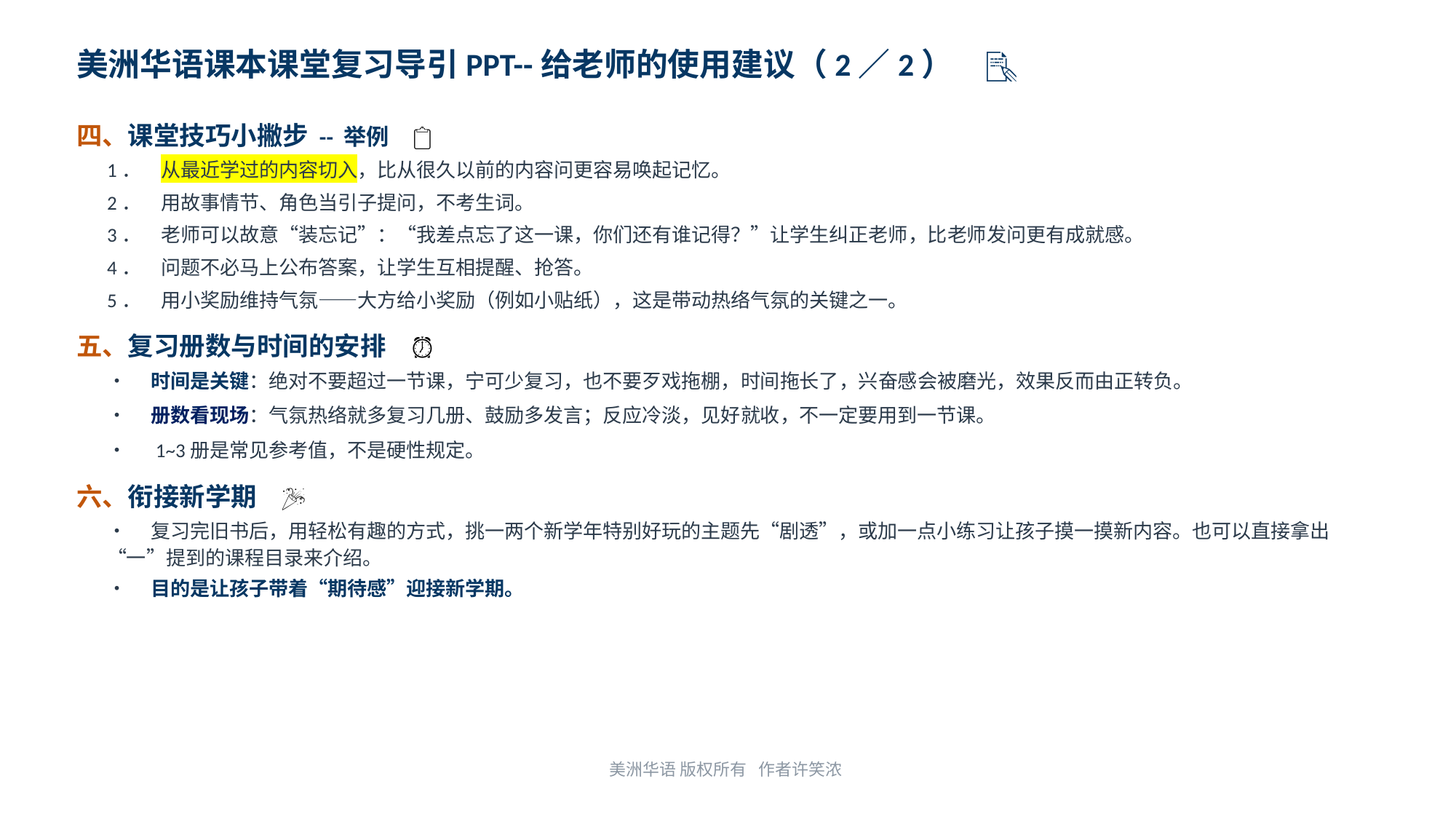

美洲华语课本课堂复习导引PPT--给老师的使用建议（2／2）　📝
四、课堂技巧小撇步 -- 举例　📋
1．　从最近学过的内容切入，比从很久以前的内容问更容易唤起记忆。
2．　用故事情节、角色当引子提问，不考生词。
3．　老师可以故意“装忘记”：“我差点忘了这一课，你们还有谁记得？”让学生纠正老师，比老师发问更有成就感。
4．　问题不必马上公布答案，让学生互相提醒、抢答。
5．　用小奖励维持气氛——大方给小奖励（例如小贴纸），这是带动热络气氛的关键之一。
五、复习册数与时间的安排　⏰
•　时间是关键：绝对不要超过一节课，宁可少复习，也不要歹戏拖棚，时间拖长了，兴奋感会被磨光，效果反而由正转负。
•　册数看现场：气氛热络就多复习几册、鼓励多发言；反应冷淡，见好就收，不一定要用到一节课。
•　1~3册是常见参考值，不是硬性规定。
六、衔接新学期　🎉
•　复习完旧书后，用轻松有趣的方式，挑一两个新学年特别好玩的主题先“剧透”，或加一点小练习让孩子摸一摸新内容。也可以直接拿出“一”提到的课程目录来介绍。
•　目的是让孩子带着“期待感”迎接新学期。
美洲华语 版权所有   作者许笑浓